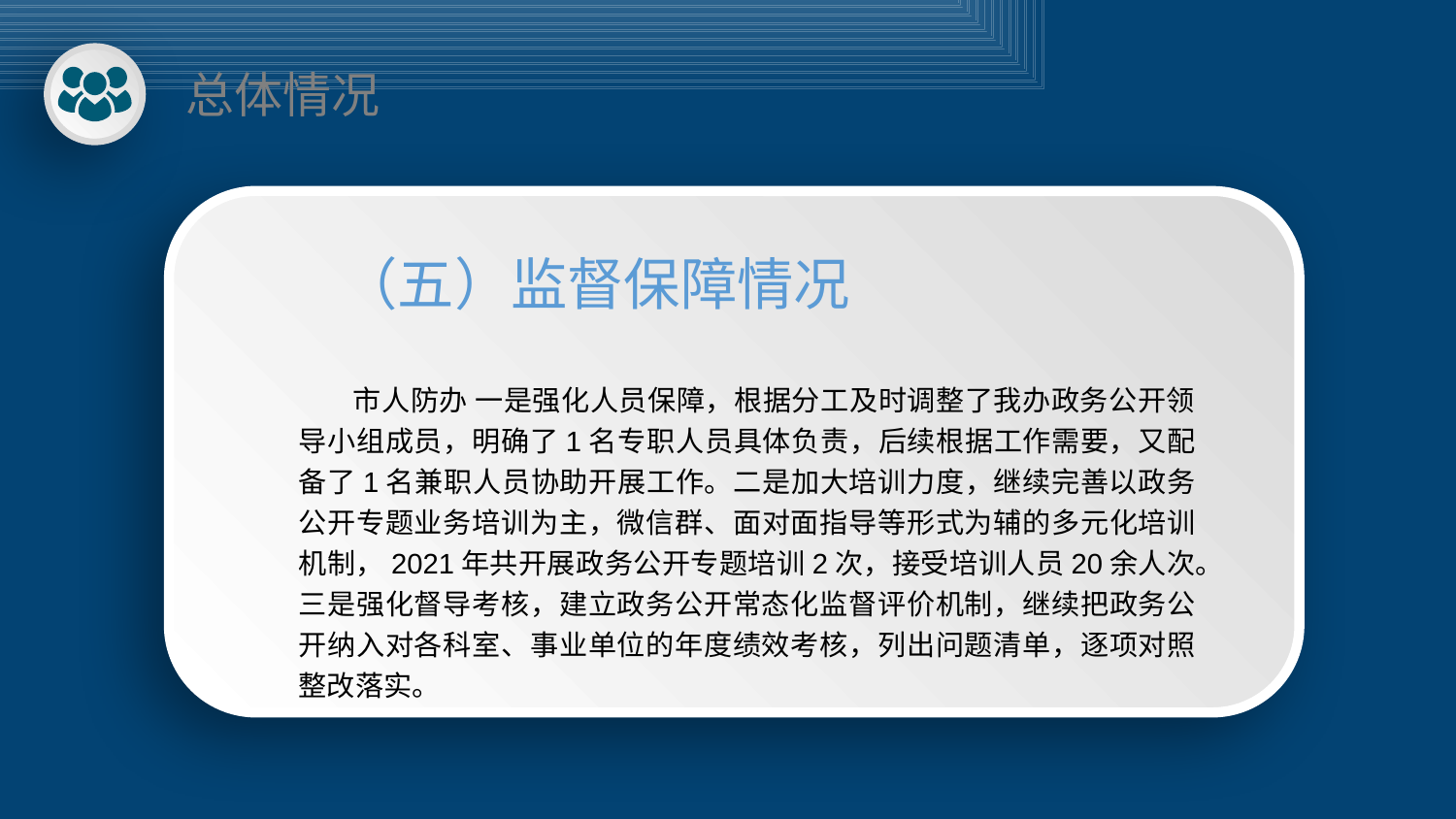

总体情况

（五）监督保障情况
       市人防办 一是强化人员保障，根据分工及时调整了我办政务公开领导小组成员，明确了1名专职人员具体负责，后续根据工作需要，又配备了1名兼职人员协助开展工作。二是加大培训力度，继续完善以政务公开专题业务培训为主，微信群、面对面指导等形式为辅的多元化培训机制，2021年共开展政务公开专题培训2次，接受培训人员20余人次。三是强化督导考核，建立政务公开常态化监督评价机制，继续把政务公开纳入对各科室、事业单位的年度绩效考核，列出问题清单，逐项对照整改落实。